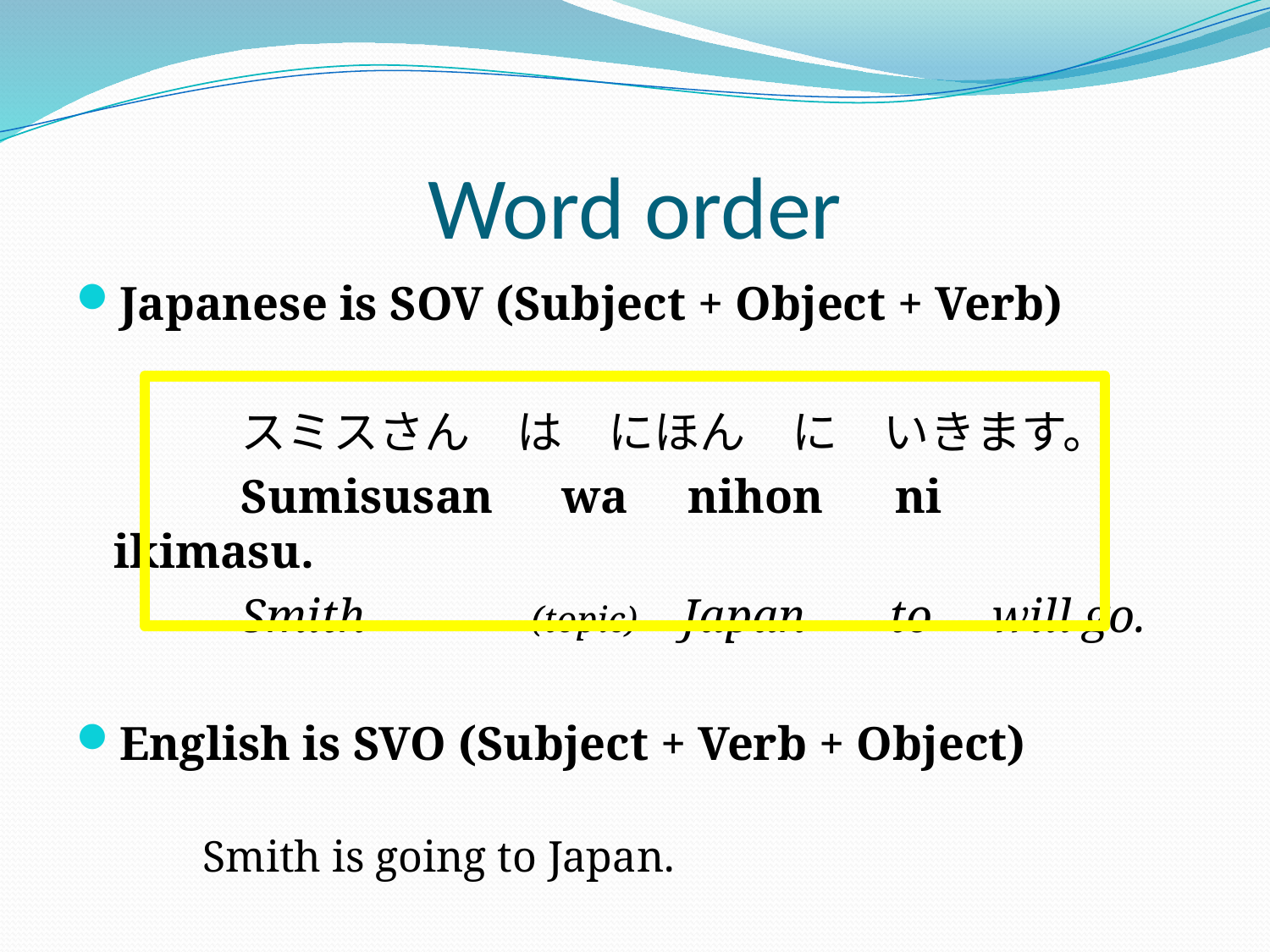

# Word order
Japanese is SOV (Subject + Object + Verb)

		スミスさん　は　にほん　に　いきます。
		Sumisusan　wa     nihon      ni     ikimasu.
		Smith              (topic)     Japan       to     will go.

English is SVO (Subject + Verb + Object)

	Smith is going to Japan.